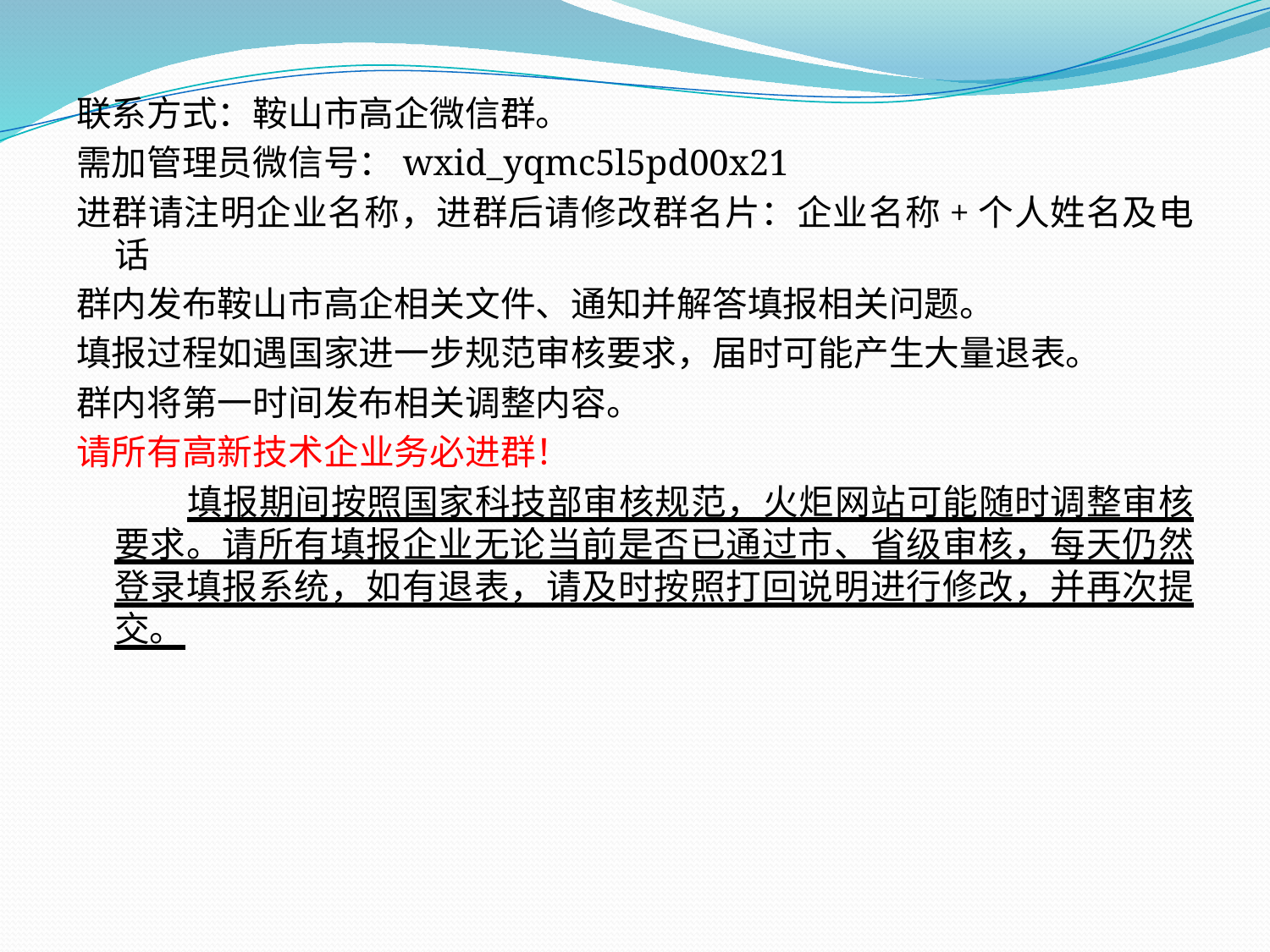

联系方式：鞍山市高企微信群。
需加管理员微信号：wxid_yqmc5l5pd00x21
进群请注明企业名称，进群后请修改群名片：企业名称+个人姓名及电话
群内发布鞍山市高企相关文件、通知并解答填报相关问题。
填报过程如遇国家进一步规范审核要求，届时可能产生大量退表。
群内将第一时间发布相关调整内容。
请所有高新技术企业务必进群！
            填报期间按照国家科技部审核规范，火炬网站可能随时调整审核要求。请所有填报企业无论当前是否已通过市、省级审核，每天仍然登录填报系统，如有退表，请及时按照打回说明进行修改，并再次提交。